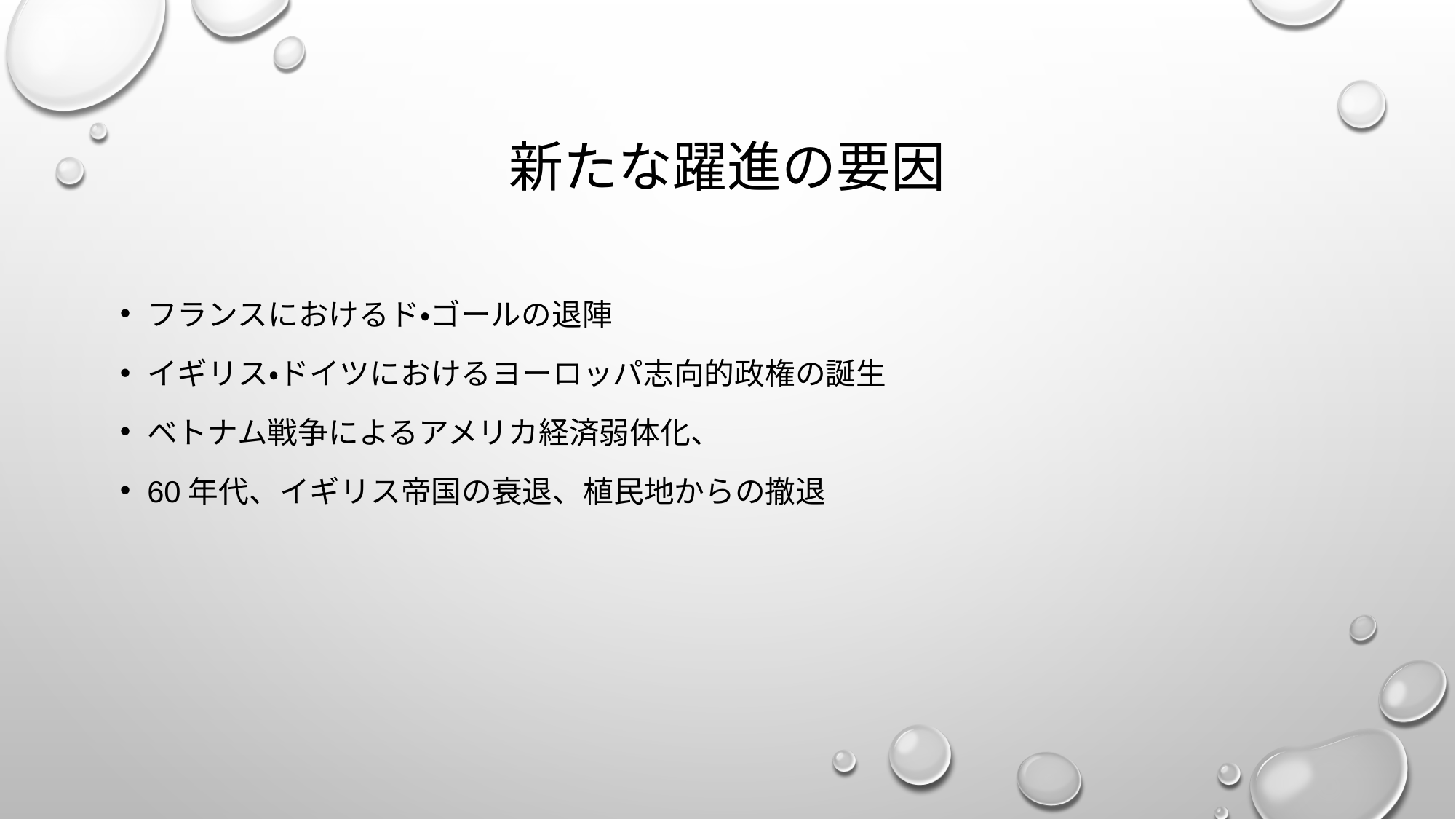

# 新たな躍進の要因
フランスにおけるド・ゴールの退陣
イギリス・ドイツにおけるヨーロッパ志向的政権の誕生
ベトナム戦争によるアメリカ経済弱体化、
60年代、イギリス帝国の衰退、植民地からの撤退